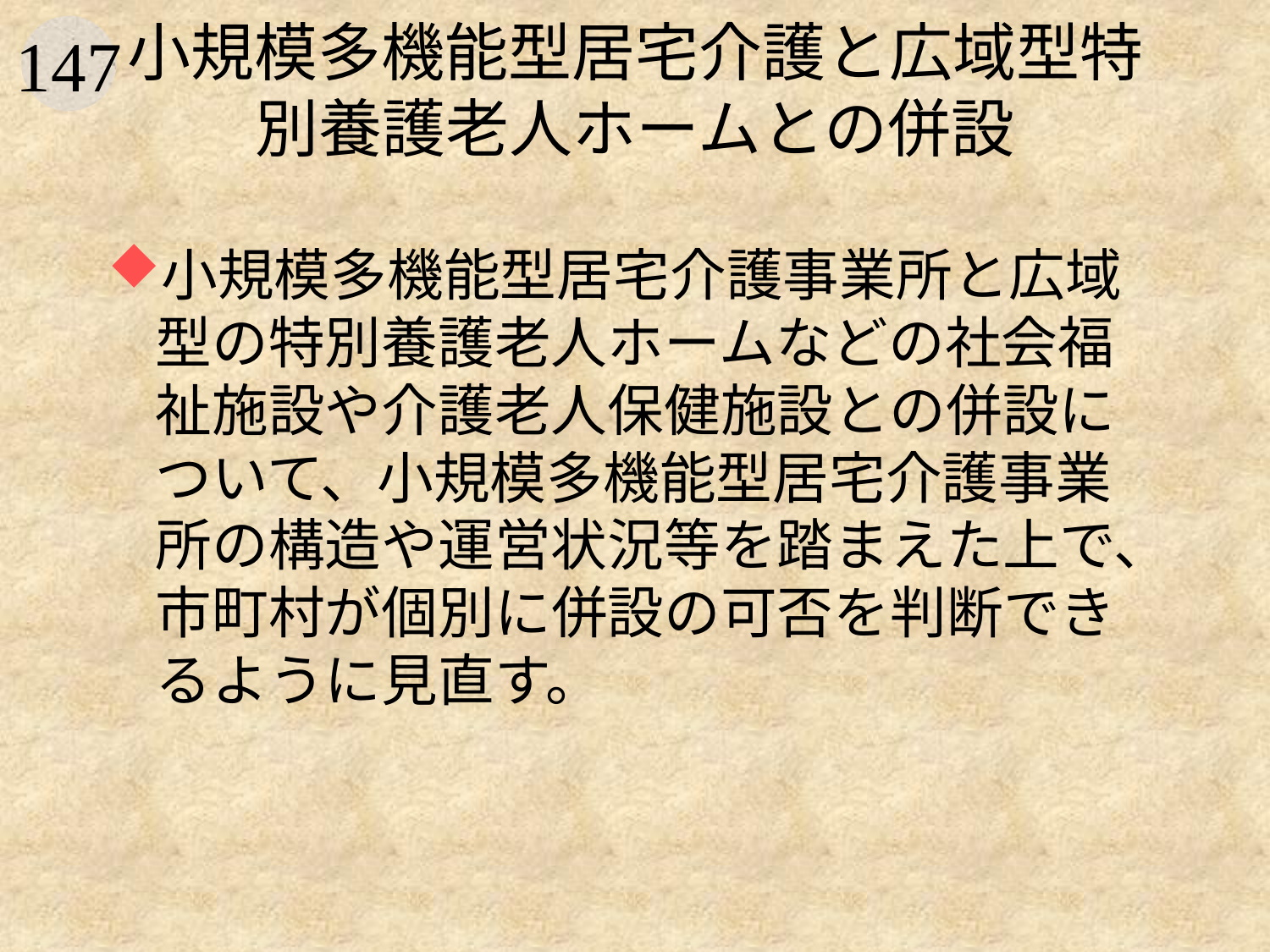

# 小規模多機能型居宅介護と広域型特別養護老人ホームとの併設
小規模多機能型居宅介護事業所と広域型の特別養護老人ホームなどの社会福祉施設や介護老人保健施設との併設について、小規模多機能型居宅介護事業所の構造や運営状況等を踏まえた上で、市町村が個別に併設の可否を判断できるように見直す。